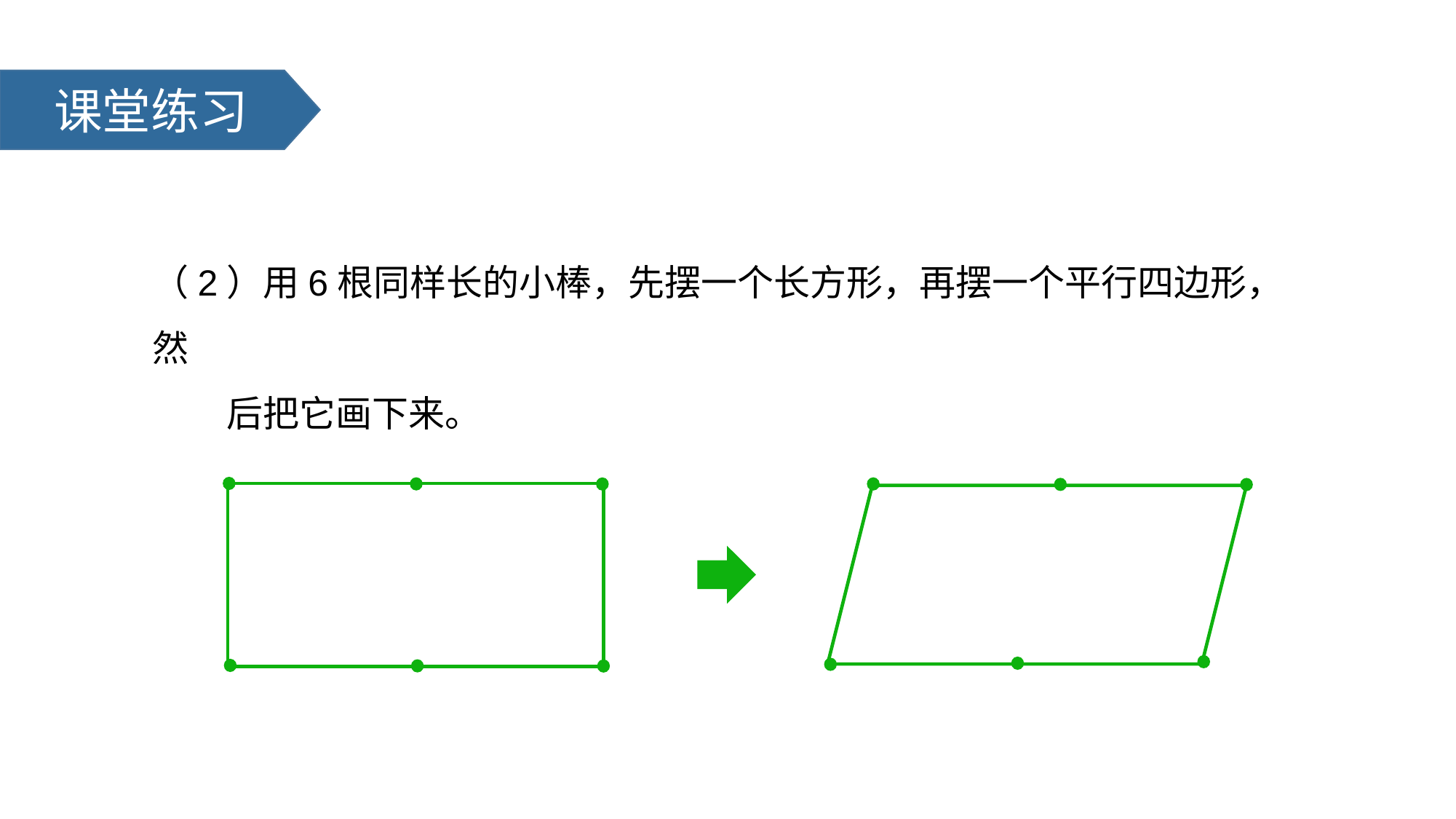

课堂练习
（2）用6根同样长的小棒，先摆一个长方形，再摆一个平行四边形，然
        后把它画下来。